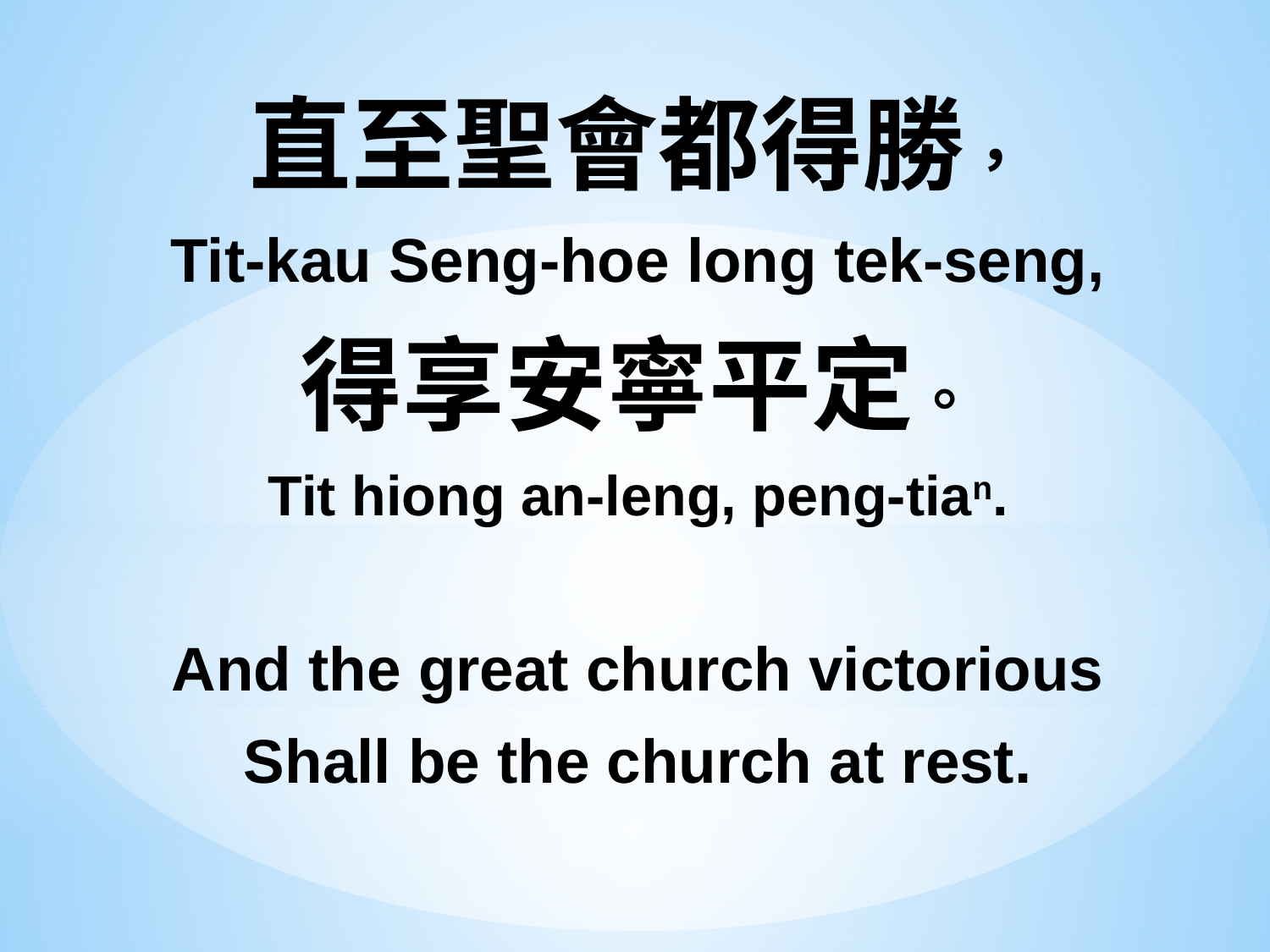

直至聖會都得勝，
Tit-kau Seng-hoe long tek-seng,
得享安寧平定。
Tit hiong an-leng, peng-tian.

And the great church victorious
Shall be the church at rest.